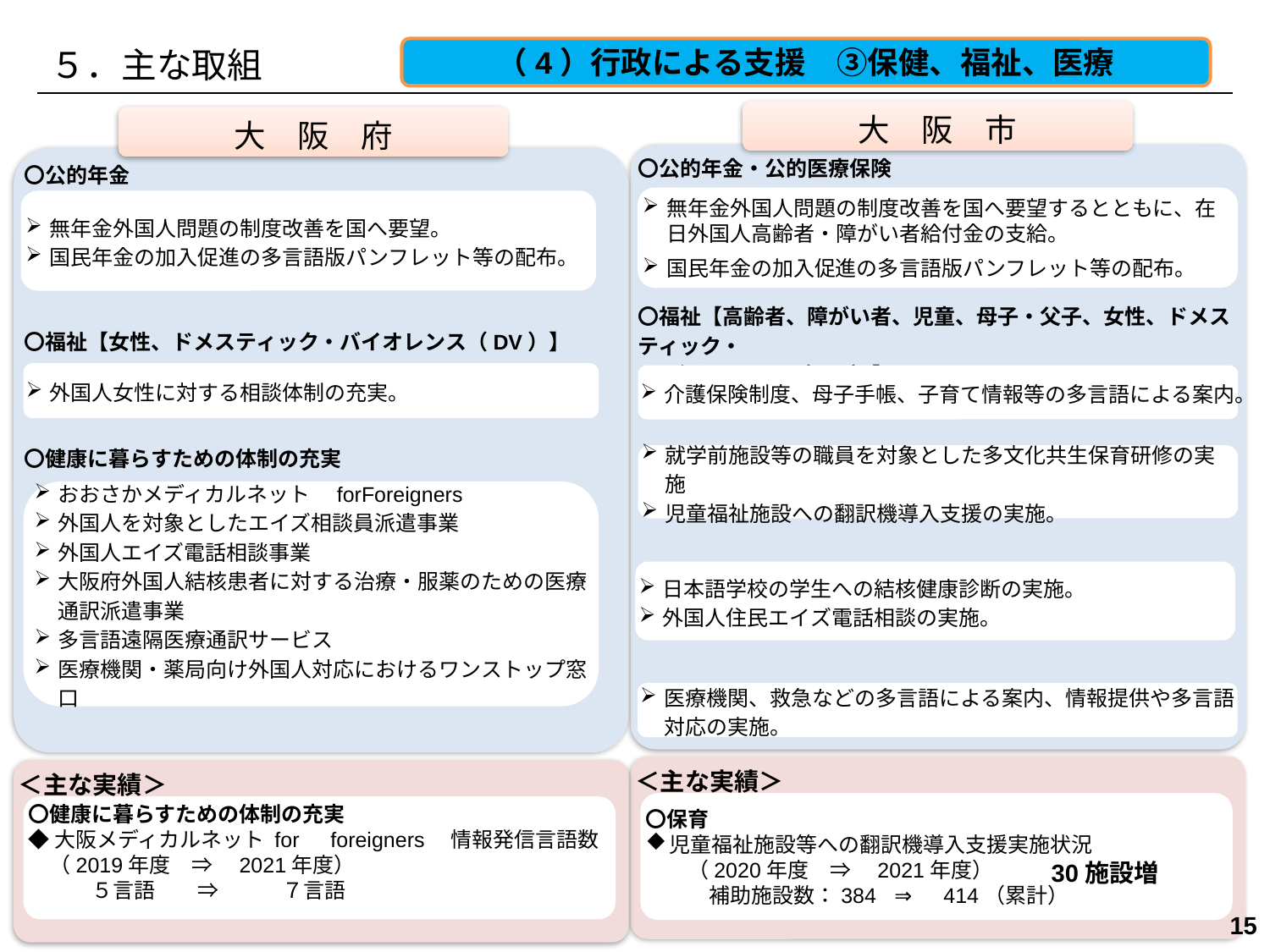

５．主な取組
（4）行政による支援　③保健、福祉、医療
大　阪　市
大　阪　府
〇公的年金・公的医療保険

〇福祉【高齢者、障がい者、児童、母子・父子、女性、ドメスティック・
　 バイオレンス（DV）】

〇保育

〇保健サービス・公衆衛生

〇医療・救急

〇公的年金

〇福祉【女性、ドメスティック・バイオレンス（DV）】

〇健康に暮らすための体制の充実

無年金外国人問題の制度改善を国へ要望するとともに、在日外国人高齢者・障がい者給付金の支給。
国民年金の加入促進の多言語版パンフレット等の配布。
無年金外国人問題の制度改善を国へ要望。
国民年金の加入促進の多言語版パンフレット等の配布。
外国人女性に対する相談体制の充実。
介護保険制度、母子手帳、子育て情報等の多言語による案内。
就学前施設等の職員を対象とした多文化共生保育研修の実施
児童福祉施設への翻訳機導入支援の実施。
おおさかメディカルネット　forForeigners
外国人を対象としたエイズ相談員派遣事業
外国人エイズ電話相談事業
大阪府外国人結核患者に対する治療・服薬のための医療通訳派遣事業
多言語遠隔医療通訳サービス
医療機関・薬局向け外国人対応におけるワンストップ窓口
日本語学校の学生への結核健康診断の実施。
外国人住民エイズ電話相談の実施。
医療機関、救急などの多言語による案内、情報提供や多言語対応の実施。
＜主な実績＞
＜主な実績＞
〇保育
児童福祉施設等への翻訳機導入支援実施状況
　　（2020年度　⇒　2021年度）
　　　補助施設数：384   ⇒　414（累計）
〇健康に暮らすための体制の充実
◆大阪メディカルネット for　foreigners　情報発信言語数
　（2019年度　⇒　2021年度）
　　　５言語　　⇒　　　７言語
30施設増
15